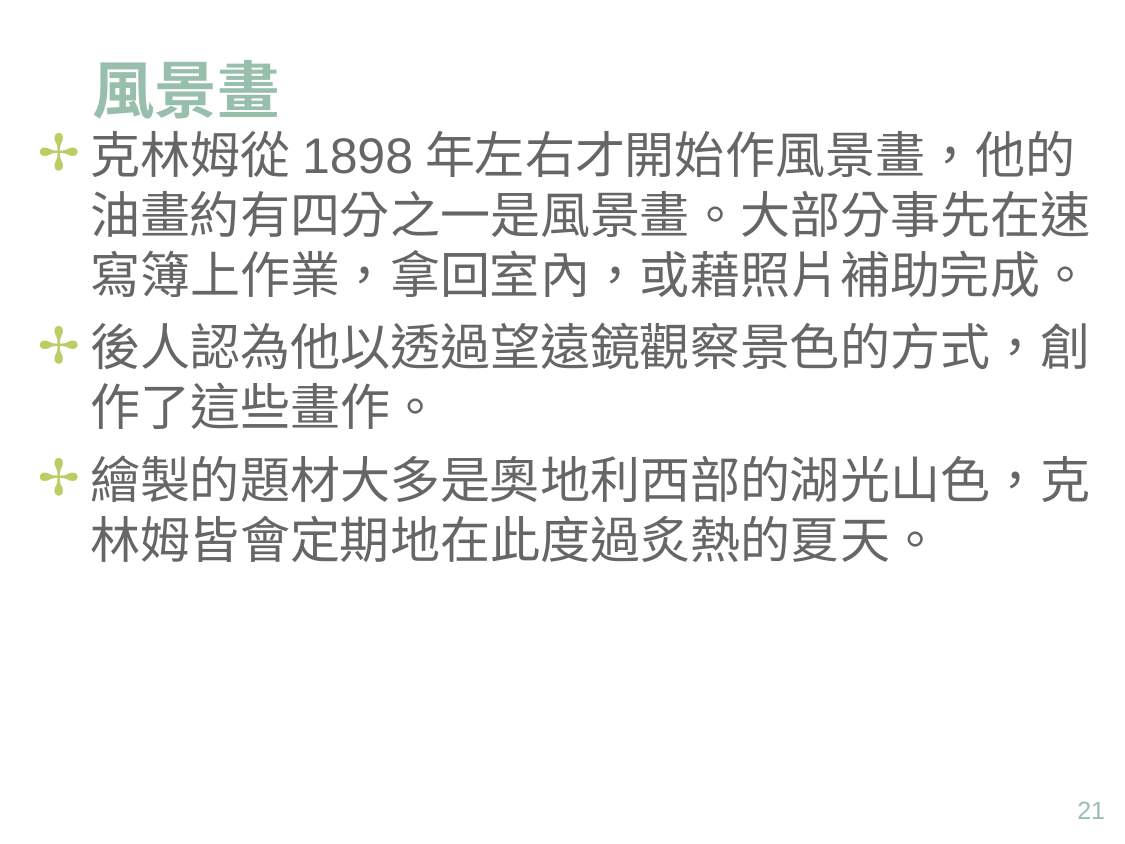

# 風景畫
克林姆從1898年左右才開始作風景畫，他的油畫約有四分之一是風景畫。大部分事先在速寫簿上作業，拿回室內，或藉照片補助完成。
後人認為他以透過望遠鏡觀察景色的方式，創作了這些畫作。
繪製的題材大多是奧地利西部的湖光山色，克林姆皆會定期地在此度過炙熱的夏天。
21